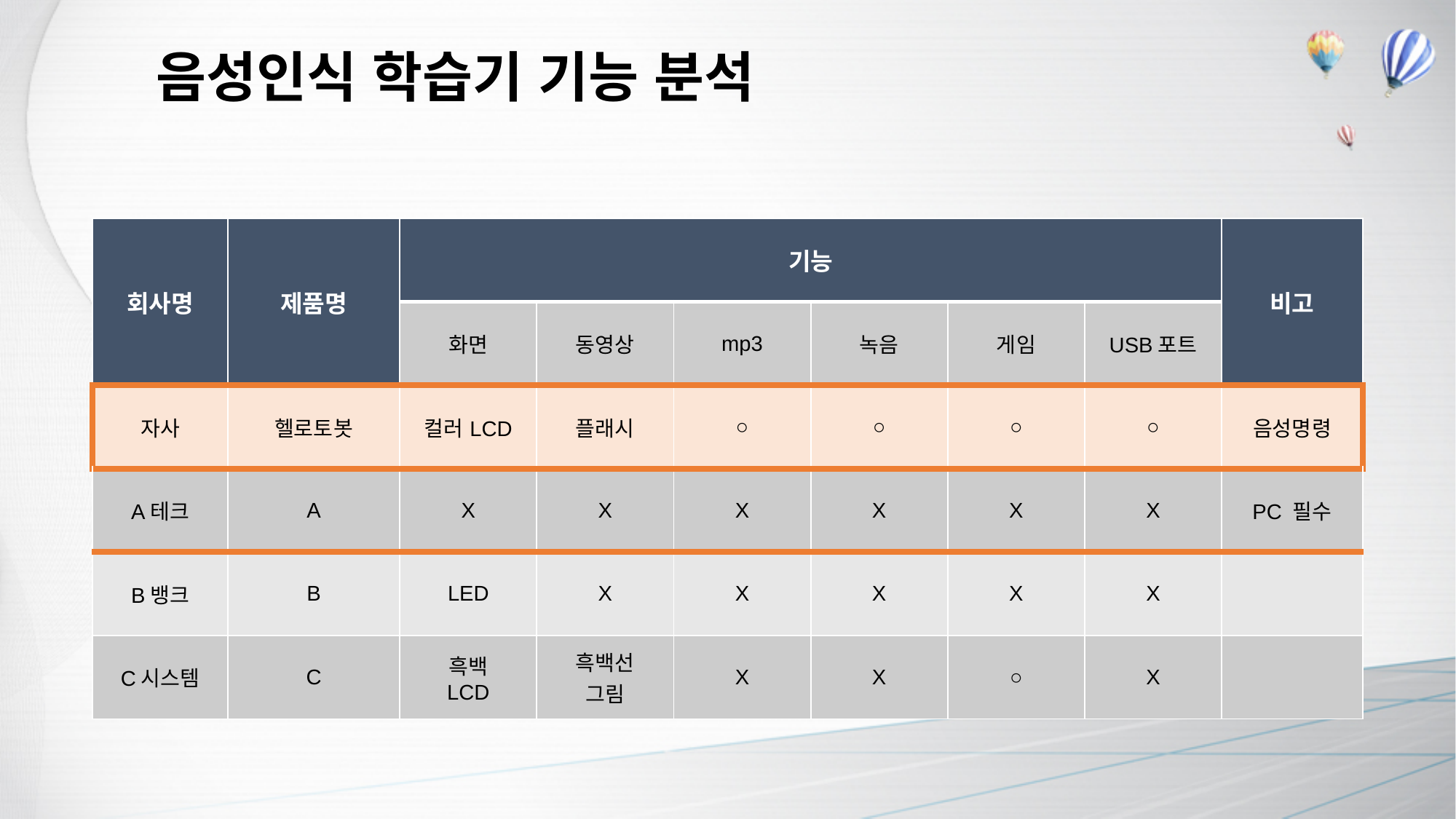

# 음성인식 학습기 기능 분석
| 회사명 | 제품명 | 기능 |  |  |  |  |  | 비고 |
| --- | --- | --- | --- | --- | --- | --- | --- | --- |
|  |  | 화면 | 동영상 | mp3 | 녹음 | 게임 | USB포트 |  |
| 자사 | 헬로토봇 | 컬러LCD | 플래시 | ○ | ○ | ○ | ○ | 음성명령 |
| A테크 | A | X | X | X | X | X | X | PC 필수 |
| B뱅크 | B | LED | X | X | X | X | X |  |
| C시스템 | C | 흑백 LCD | 흑백선 그림 | X | X | ○ | X |  |